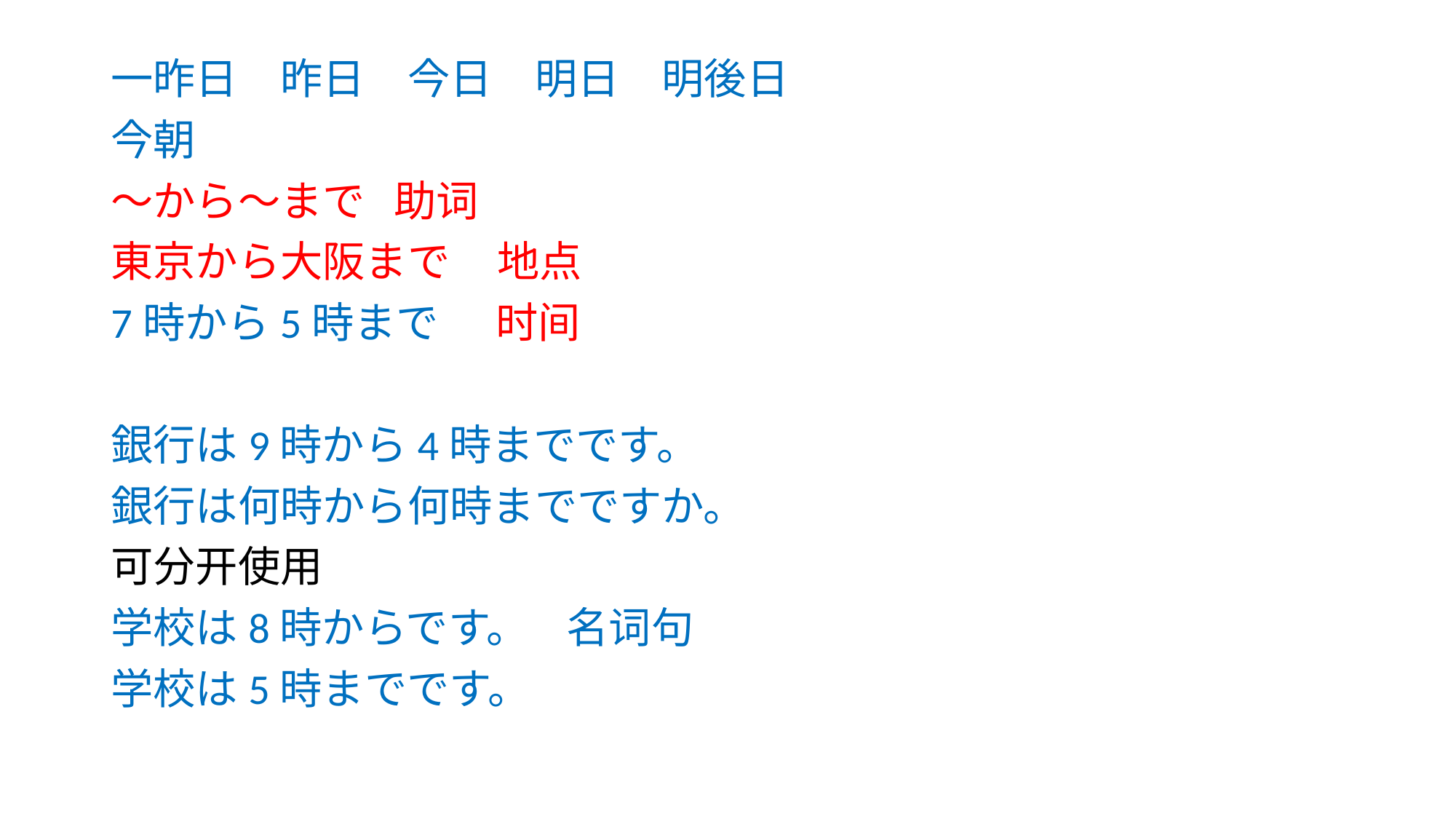

一昨日　昨日　今日　明日　明後日
今朝
～から～まで   助词
東京から大阪まで     地点
7時から5時まで      时间

銀行は9時から4時までです。
銀行は何時から何時までですか。
可分开使用
学校は8時からです。    名词句
学校は5時までです。